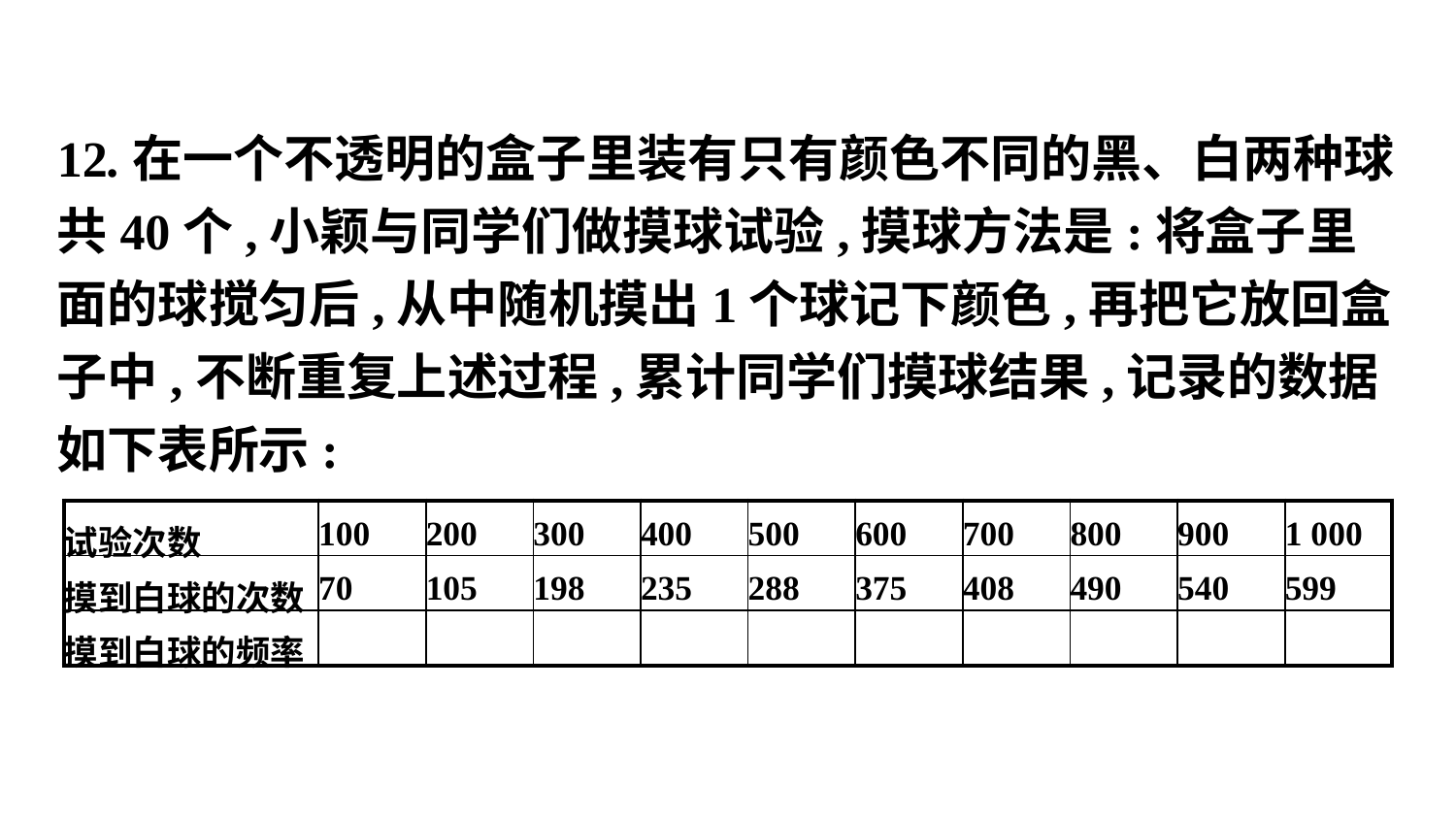

12.在一个不透明的盒子里装有只有颜色不同的黑、白两种球共40个,小颖与同学们做摸球试验,摸球方法是:将盒子里面的球搅匀后,从中随机摸出1个球记下颜色,再把它放回盒子中,不断重复上述过程,累计同学们摸球结果,记录的数据如下表所示:
| 试验次数 | 100 | 200 | 300 | 400 | 500 | 600 | 700 | 800 | 900 | 1 000 |
| --- | --- | --- | --- | --- | --- | --- | --- | --- | --- | --- |
| 摸到白球的次数 | 70 | 105 | 198 | 235 | 288 | 375 | 408 | 490 | 540 | 599 |
| 摸到白球的频率 |  |  |  |  |  |  |  |  |  |  |